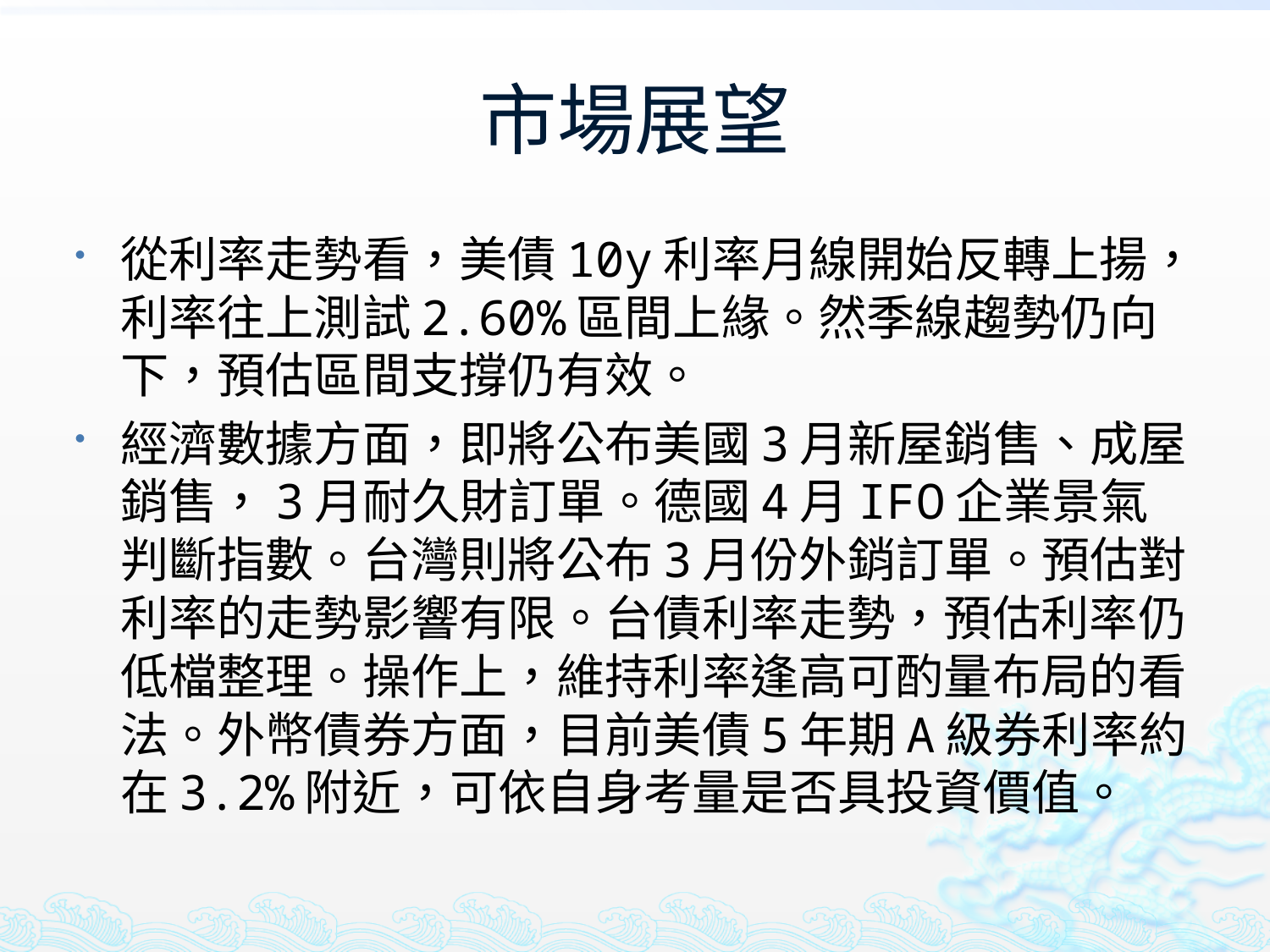

# 市場展望
從利率走勢看，美債10y利率月線開始反轉上揚，利率往上測試2.60%區間上緣。然季線趨勢仍向下，預估區間支撐仍有效。
經濟數據方面，即將公布美國3月新屋銷售、成屋銷售，3月耐久財訂單。德國4月IFO企業景氣判斷指數。台灣則將公布3月份外銷訂單。預估對利率的走勢影響有限。台債利率走勢，預估利率仍低檔整理。操作上，維持利率逢高可酌量布局的看法。外幣債券方面，目前美債5年期A級券利率約在3.2%附近，可依自身考量是否具投資價值。